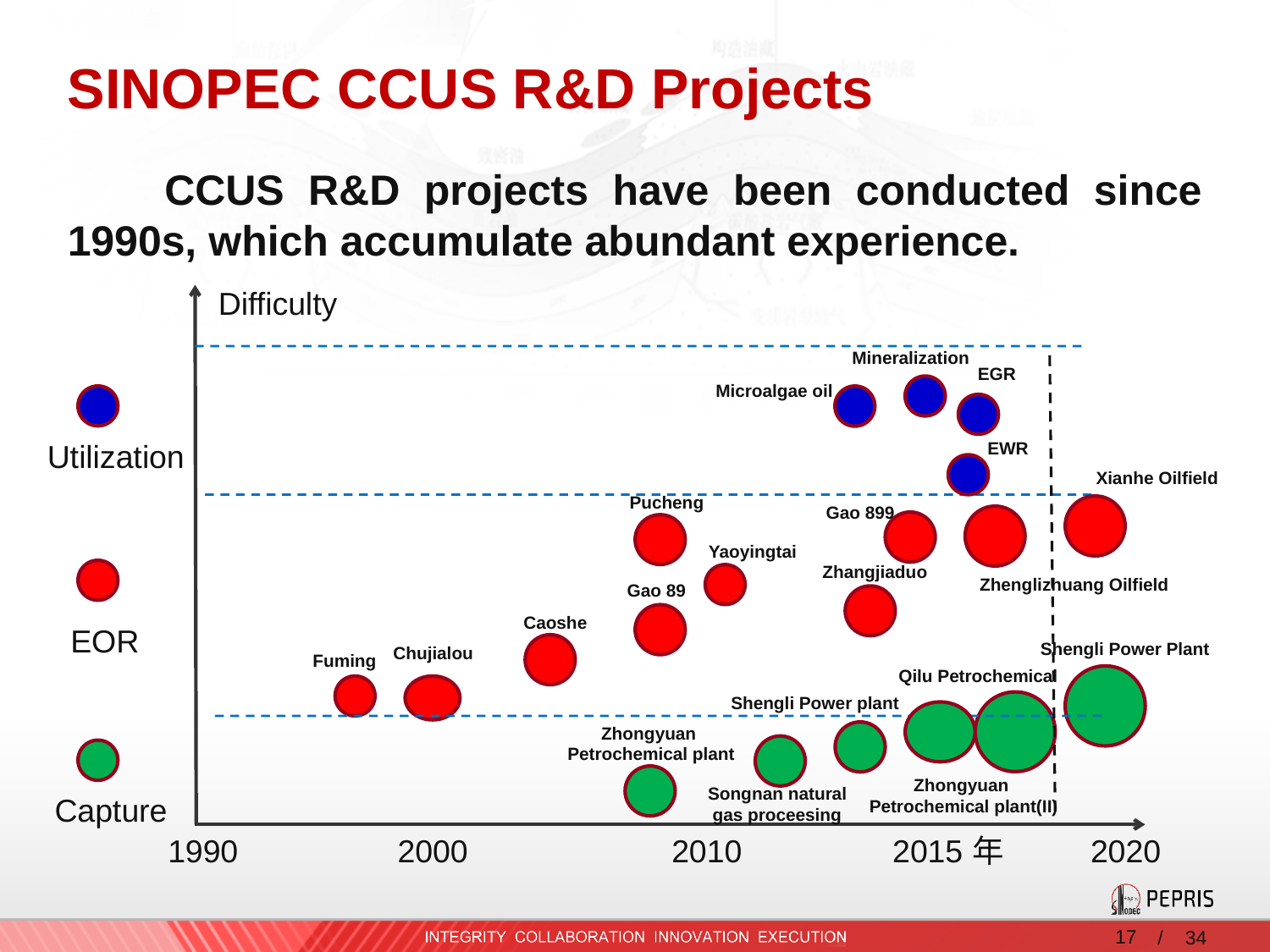

# SINOPEC CCUS R&D Projects
    CCUS R&D projects have been conducted since 1990s, which accumulate abundant experience.

Difficulty
Mineralization

EGR
Microalgae oil

Utilization
EWR

Xianhe Oilfield
Pucheng
Gao 899

Yaoyingtai
Zhangjiaduo

Zhenglizhuang Oilfield
Gao 89

Caoshe
EOR
Shengli Power Plant

Chujialou
Fuming
Qilu Petrochemical

Shengli Power plant

Zhongyuan
Petrochemical plant

Zhongyuan
Petrochemical plant(II)
Songnan natural
 gas proceesing
Capture
1990                  2000                       2010                 2015年           2020
/    34
17